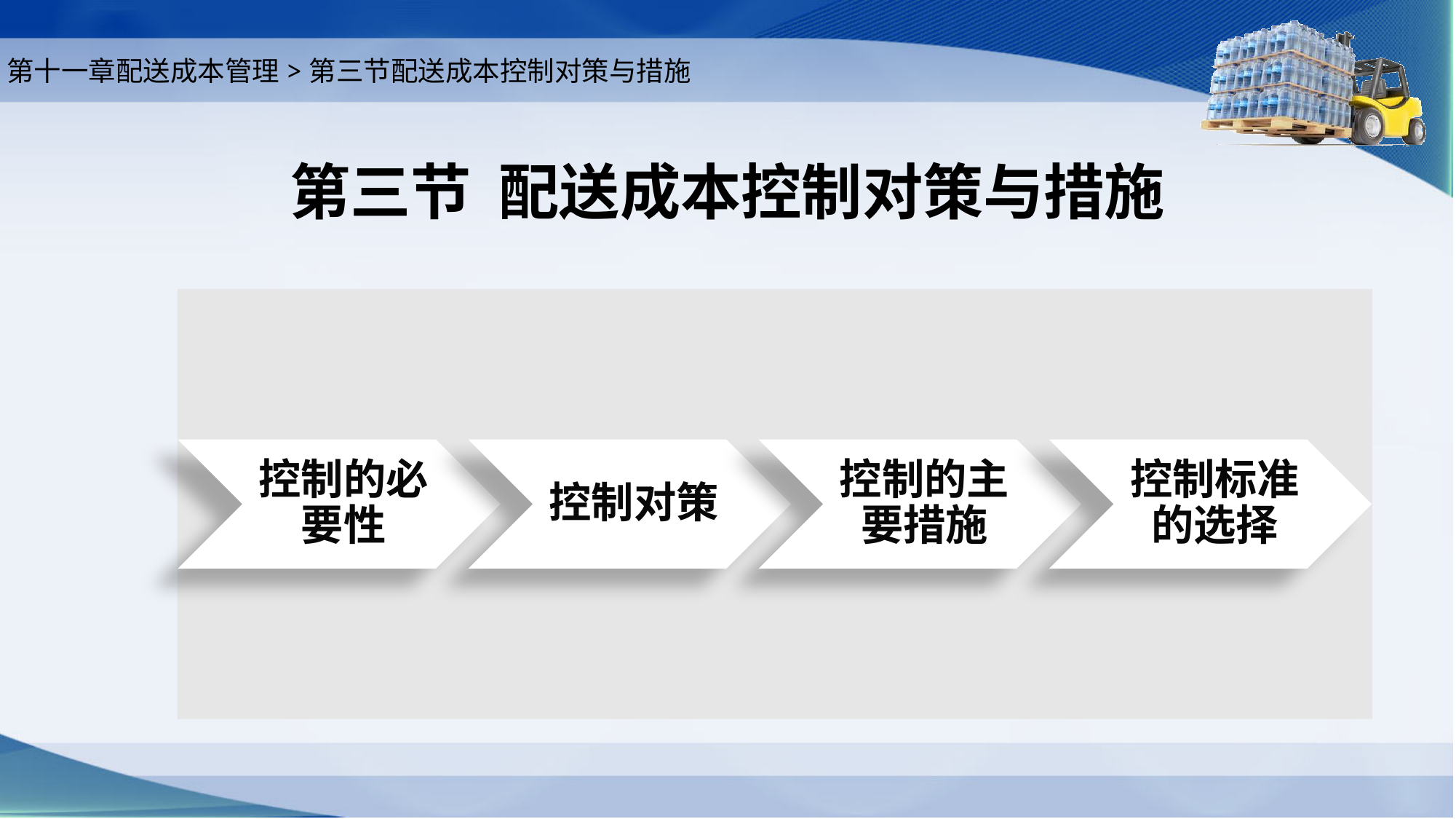

第十一章配送成本管理>第三节配送成本控制对策与措施
# 第三节  配送成本控制对策与措施
控制的必要性
控制对策
控制的主要措施
控制标准的选择